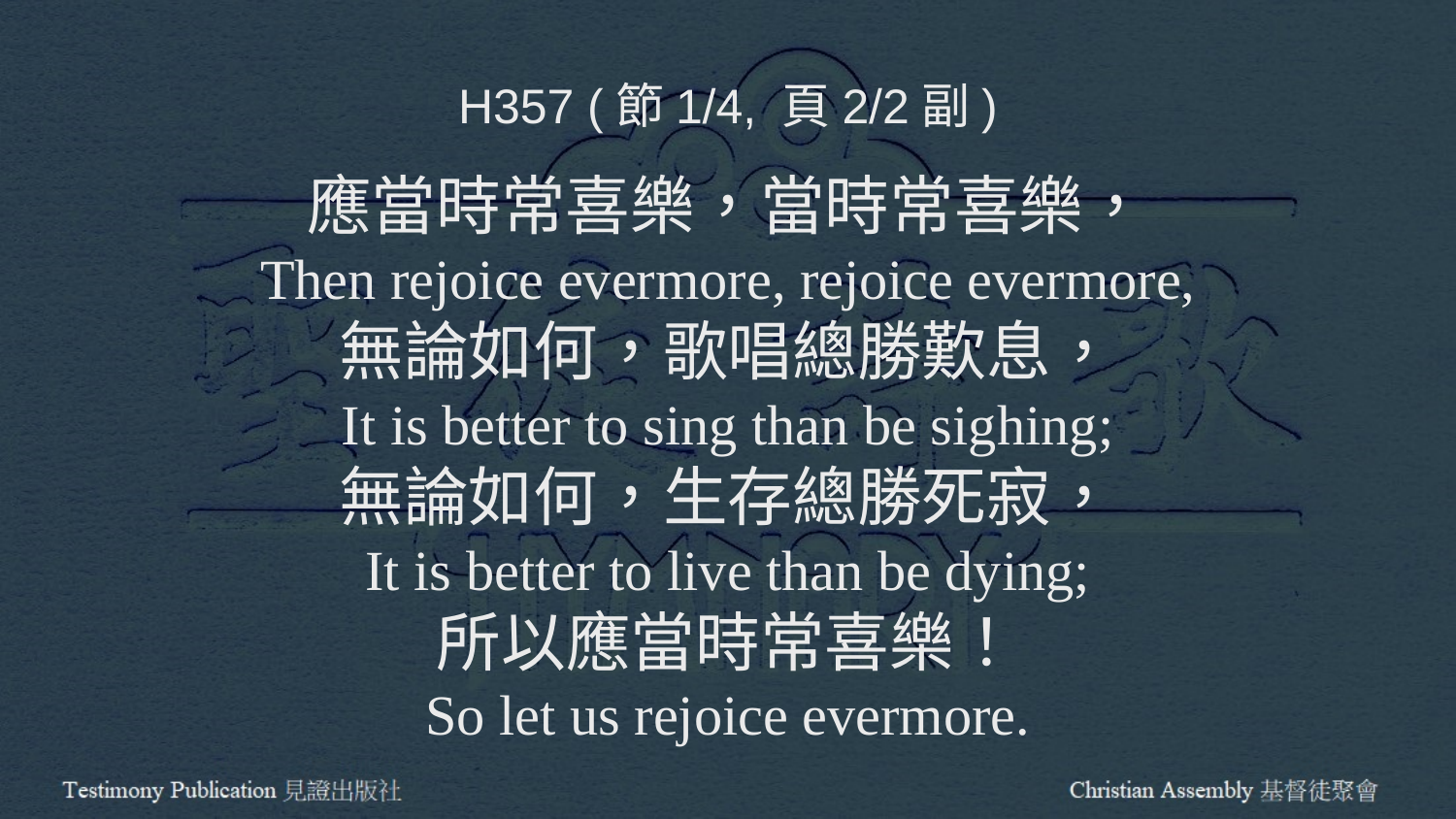

H357 (節1/4, 頁2/2副)

應當時常喜樂，當時常喜樂，
Then rejoice evermore, rejoice evermore,
無論如何，歌唱總勝歎息，
It is better to sing than be sighing;
無論如何，生存總勝死寂，
It is better to live than be dying;
所以應當時常喜樂！
So let us rejoice evermore.